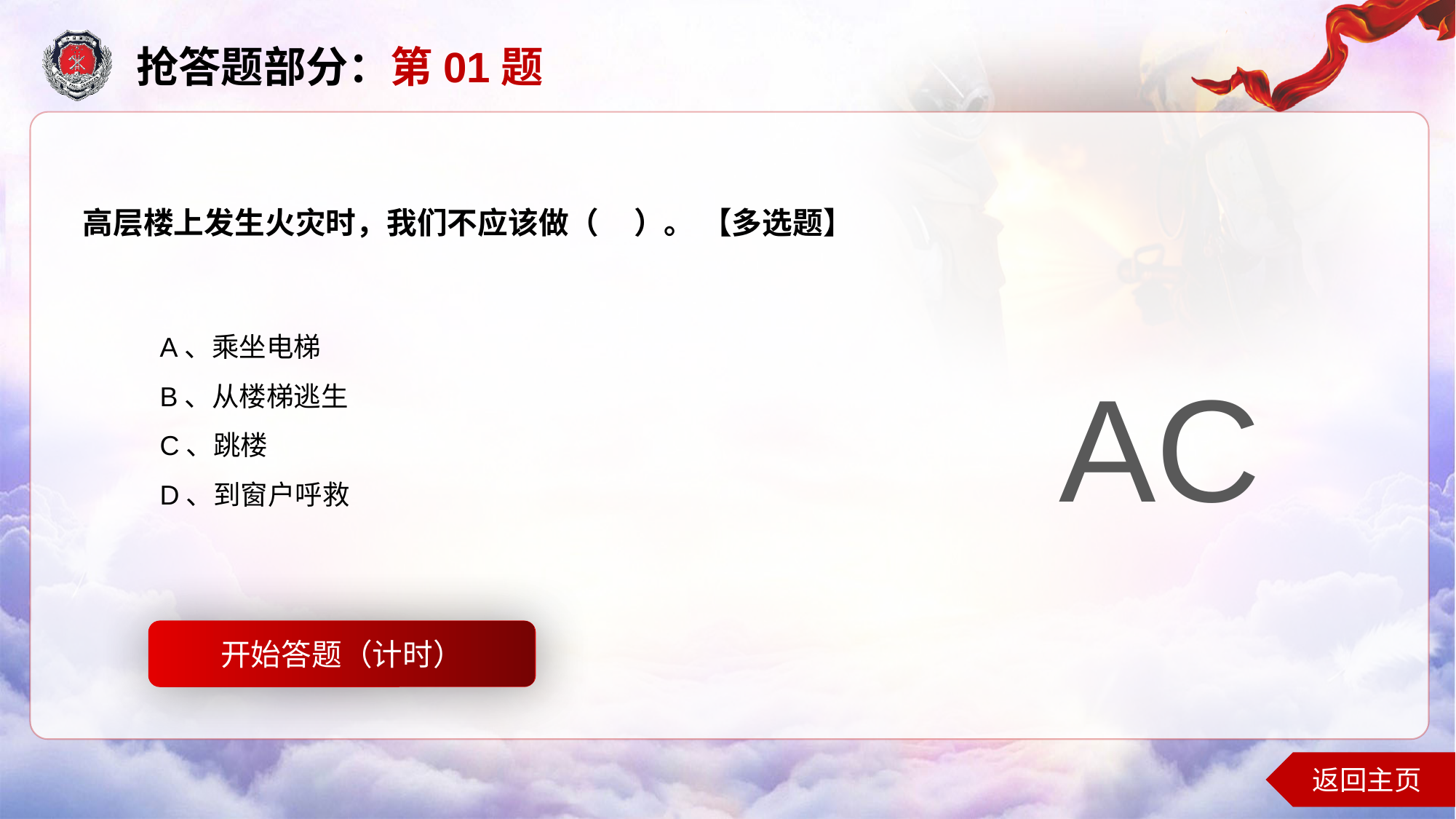

抢答题部分：第01题
高层楼上发生火灾时，我们不应该做（     ）。 【多选题】
A、乘坐电梯
B、从楼梯逃生
C、跳楼
D、到窗户呼救
AC
开始答题（计时）
开始答题
返回主页